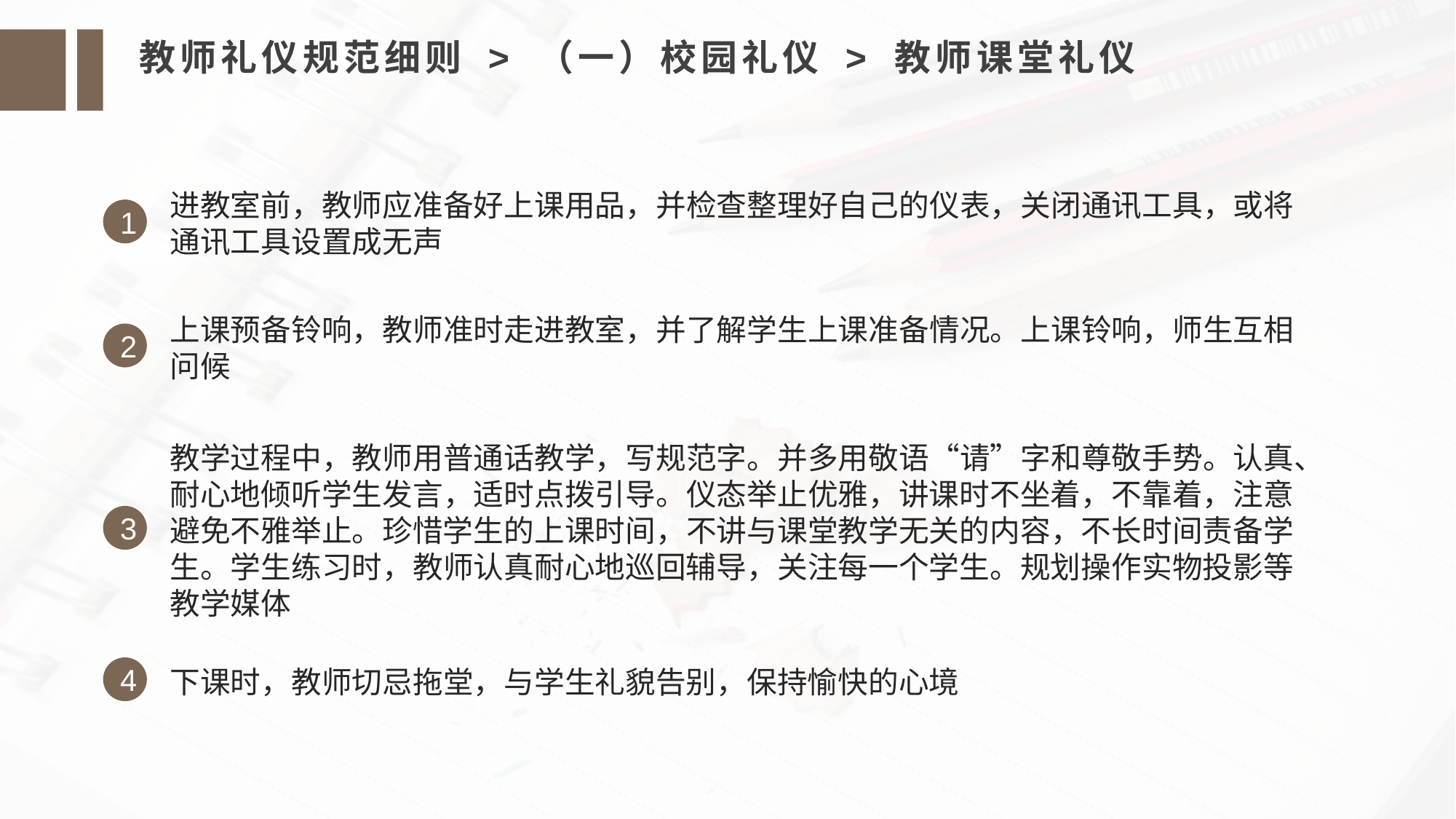

教师礼仪规范细则 > （一）校园礼仪 > 教师课堂礼仪
进教室前，教师应准备好上课用品，并检查整理好自己的仪表，关闭通讯工具，或将通讯工具设置成无声
1
上课预备铃响，教师准时走进教室，并了解学生上课准备情况。上课铃响，师生互相问候
2
教学过程中，教师用普通话教学，写规范字。并多用敬语“请”字和尊敬手势。认真、耐心地倾听学生发言，适时点拨引导。仪态举止优雅，讲课时不坐着，不靠着，注意避免不雅举止。珍惜学生的上课时间，不讲与课堂教学无关的内容，不长时间责备学生。学生练习时，教师认真耐心地巡回辅导，关注每一个学生。规划操作实物投影等教学媒体
3
下课时，教师切忌拖堂，与学生礼貌告别，保持愉快的心境
4